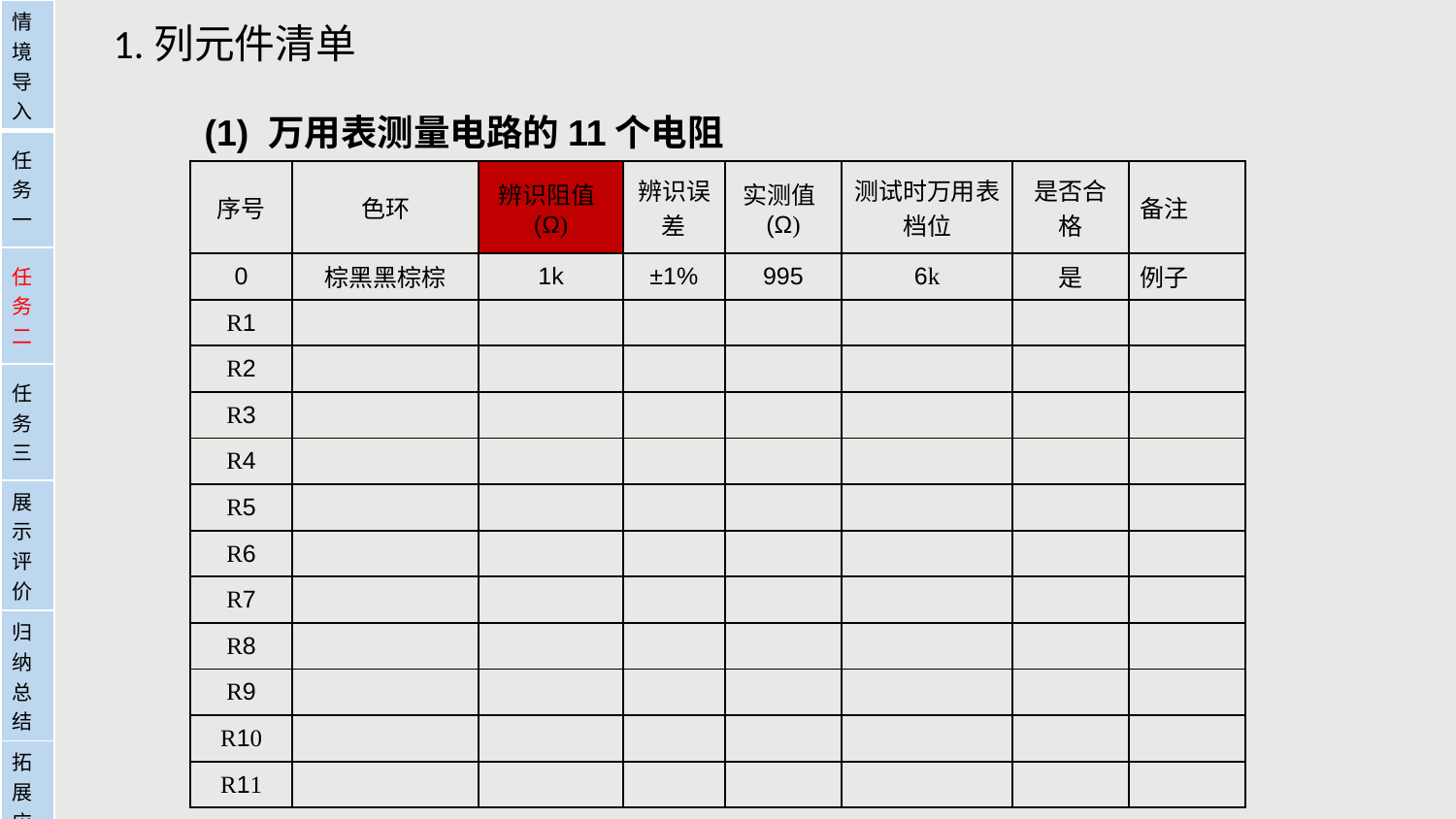

| 情境导入 |
| --- |
| 任务一 |
| 任务二 |
| 任务三 |
| 展示评价 |
| 归纳总结 |
| 拓展应用 |
1.列元件清单
(1) 万用表测量电路的11个电阻
| 序号 | 色环 | 辨识阻值(Ω) | 辨识误差 | 实测值(Ω) | 测试时万用表档位 | 是否合格 | 备注 |
| --- | --- | --- | --- | --- | --- | --- | --- |
| 0 | 棕黑黑棕棕 | 1k | ±1% | 995 | 6k | 是 | 例子 |
| R1 |  |  |  |  |  |  |  |
| R2 |  |  |  |  |  |  |  |
| R3 |  |  |  |  |  |  |  |
| R4 |  |  |  |  |  |  |  |
| R5 |  |  |  |  |  |  |  |
| R6 |  |  |  |  |  |  |  |
| R7 |  |  |  |  |  |  |  |
| R8 |  |  |  |  |  |  |  |
| R9 |  |  |  |  |  |  |  |
| R10 |  |  |  |  |  |  |  |
| R11 |  |  |  |  |  |  |  |